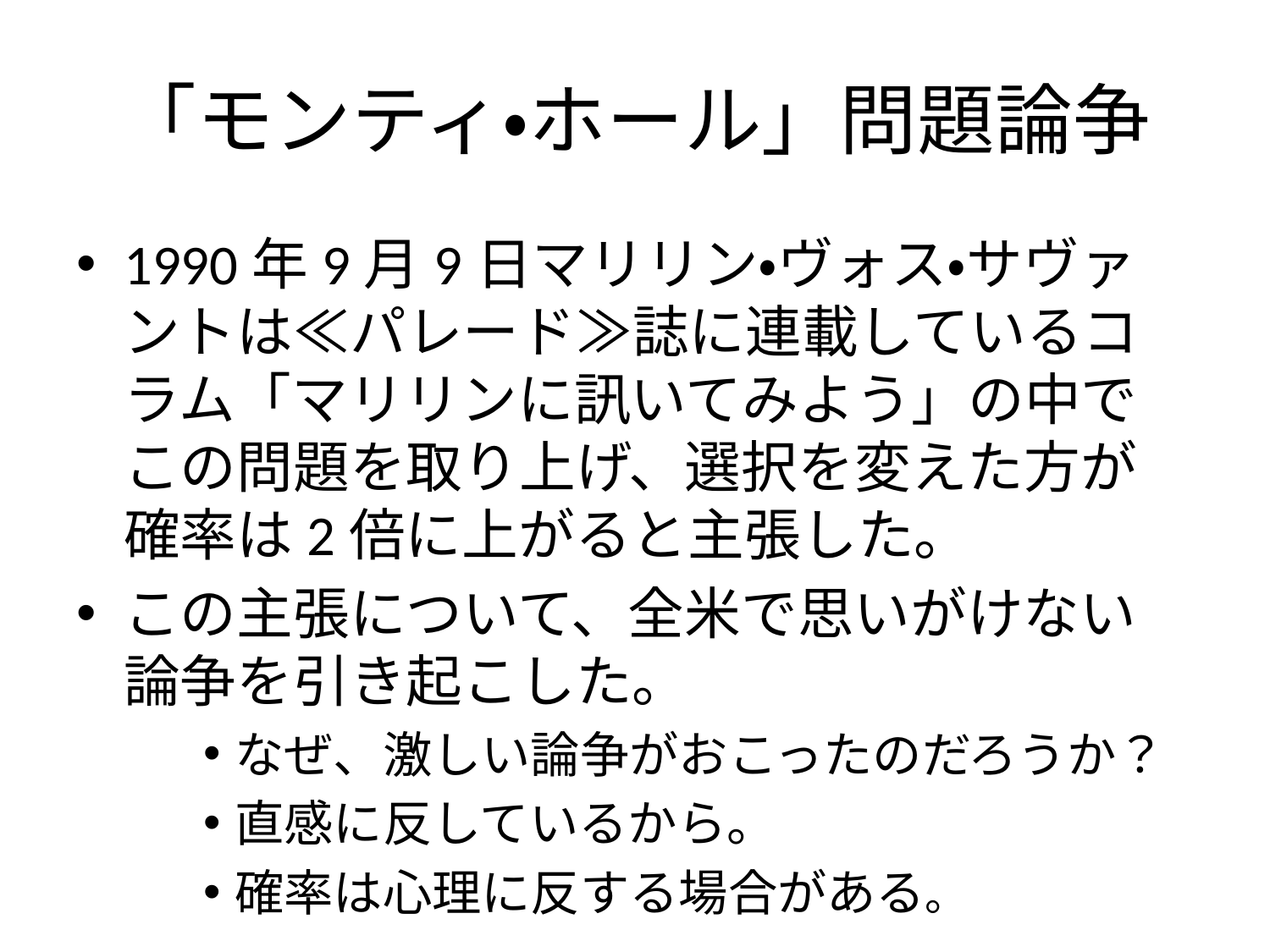

# 「モンティ・ホール」問題論争
1990年9月9日マリリン・ヴォス・サヴァントは≪パレード≫誌に連載しているコラム「マリリンに訊いてみよう」の中でこの問題を取り上げ、選択を変えた方が確率は2倍に上がると主張した。
この主張について、全米で思いがけない論争を引き起こした。
なぜ、激しい論争がおこったのだろうか？
直感に反しているから。
確率は心理に反する場合がある。